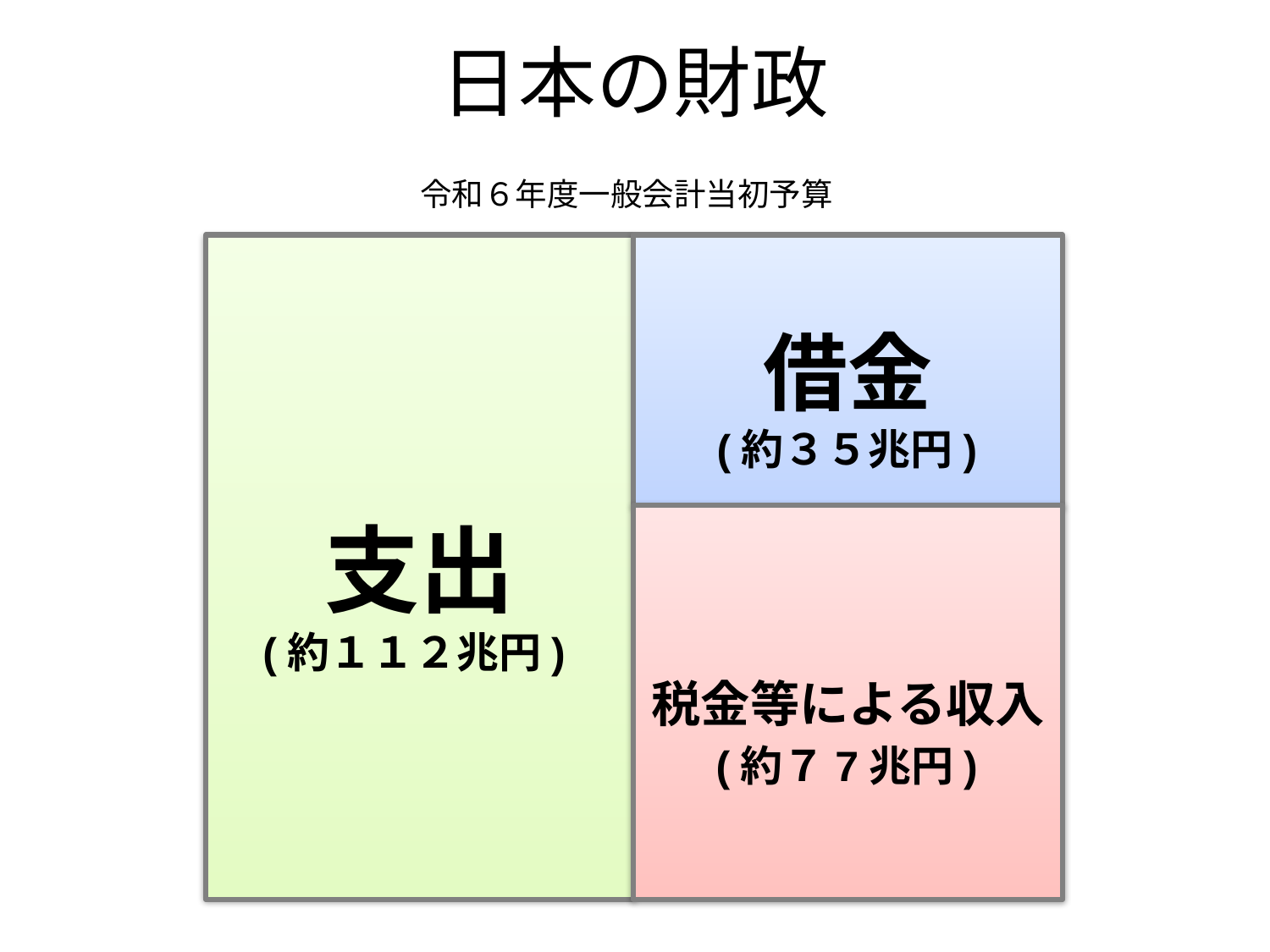

日本の財政
令和６年度一般会計当初予算
支出
借金
(約３５兆円)
税金等による収入
(約１１２兆円)
(約７7兆円)